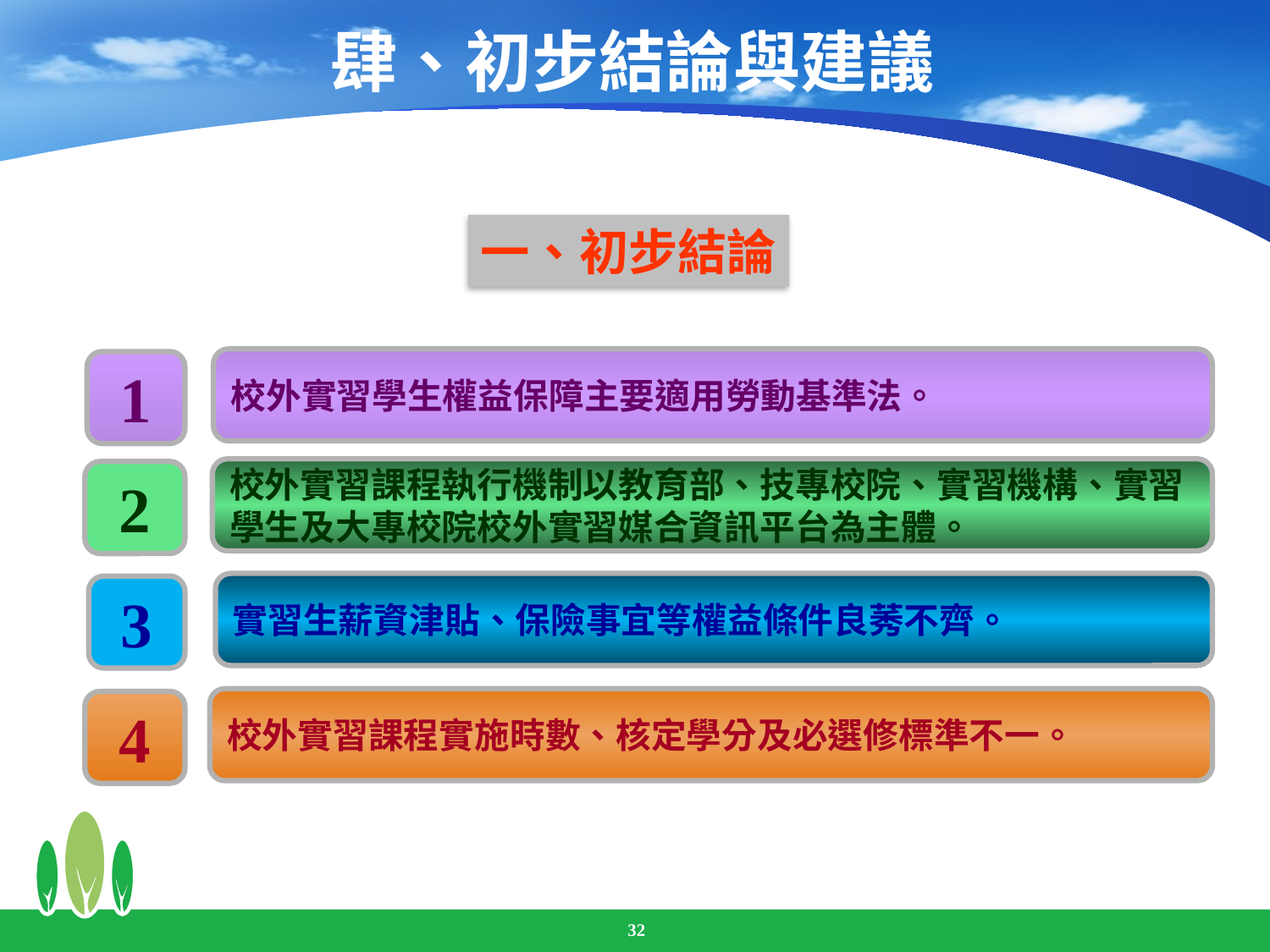

# 肆、初步結論與建議
一、初步結論
校外實習學生權益保障主要適用勞動基準法。
1
校外實習課程執行機制以教育部、技專校院、實習機構、實習
學生及大專校院校外實習媒合資訊平台為主體。
2
實習生薪資津貼、保險事宜等權益條件良莠不齊。
3
校外實習課程實施時數、核定學分及必選修標準不一。
4
32